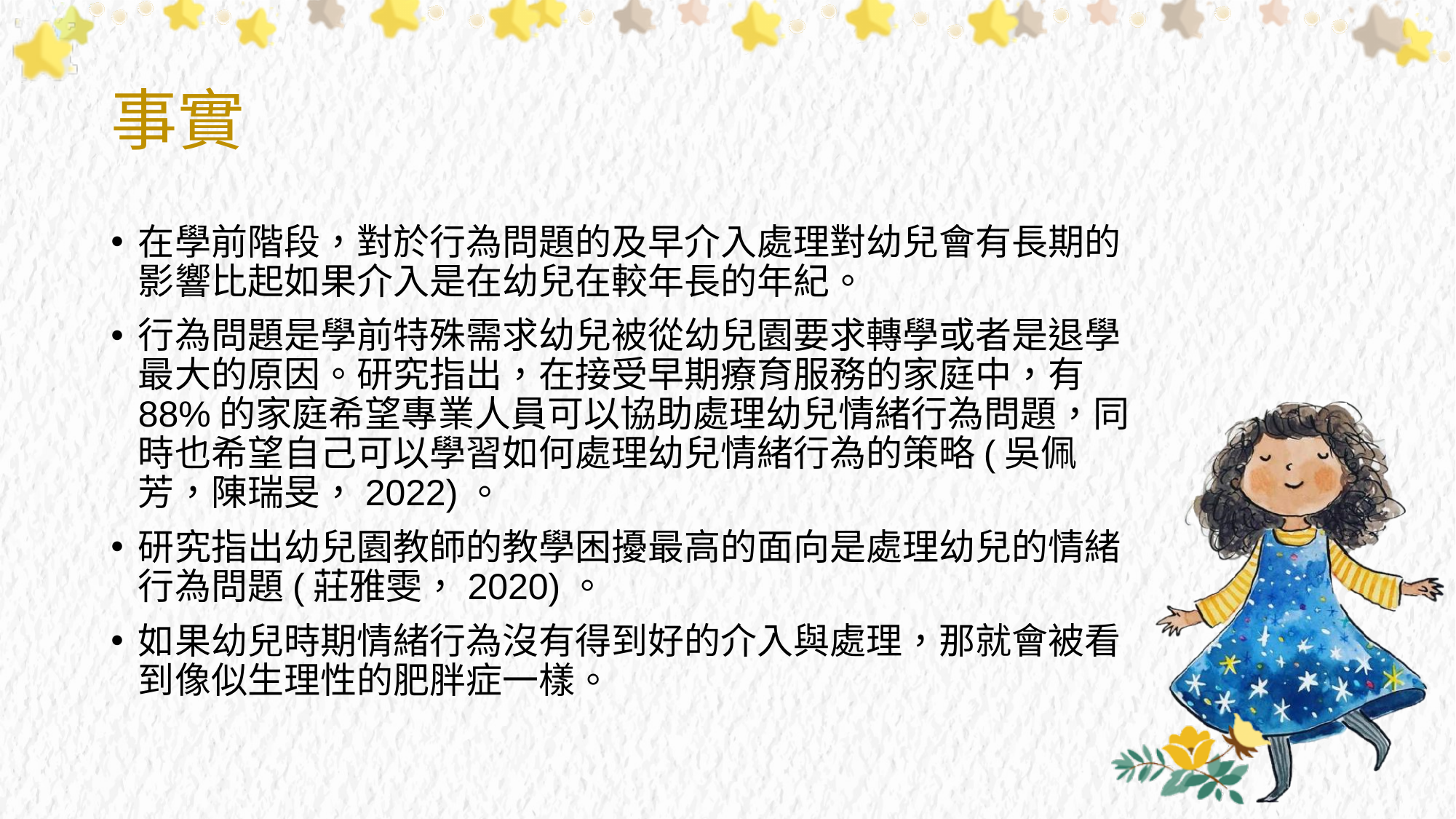

# 事實
在學前階段，對於行為問題的及早介入處理對幼兒會有長期的影響比起如果介入是在幼兒在較年長的年紀。
行為問題是學前特殊需求幼兒被從幼兒園要求轉學或者是退學最大的原因。研究指出，在接受早期療育服務的家庭中，有88%的家庭希望專業人員可以協助處理幼兒情緒行為問題，同時也希望自己可以學習如何處理幼兒情緒行為的策略(吳佩芳，陳瑞旻，2022)。
研究指出幼兒園教師的教學困擾最高的面向是處理幼兒的情緒行為問題(莊雅雯，2020)。
如果幼兒時期情緒行為沒有得到好的介入與處理，那就會被看到像似生理性的肥胖症一樣。